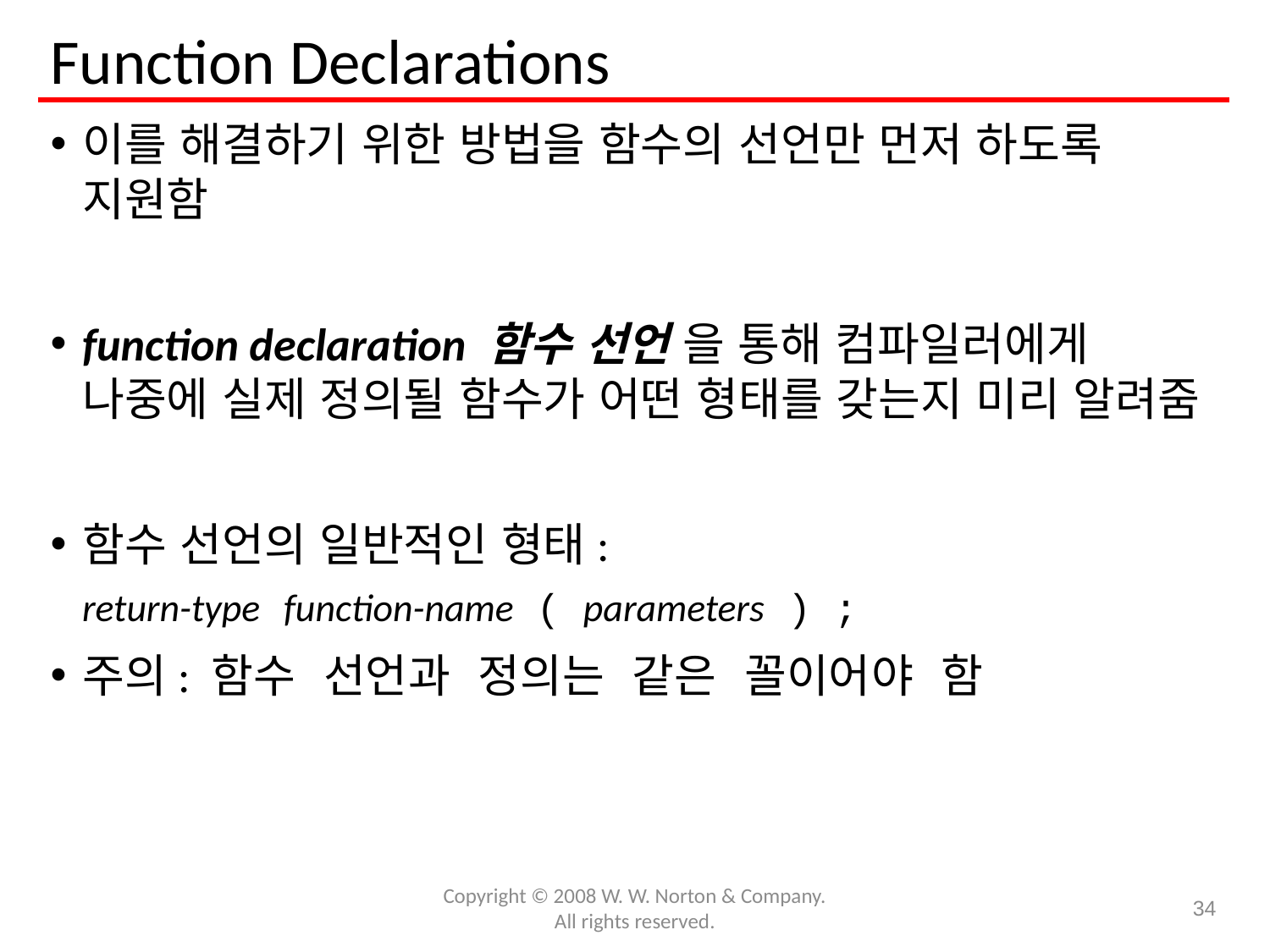

# Function Declarations
이를 해결하기 위한 방법을 함수의 선언만 먼저 하도록 지원함

function declaration 함수 선언 을 통해 컴파일러에게 나중에 실제 정의될 함수가 어떤 형태를 갖는지 미리 알려줌

함수 선언의 일반적인 형태:
	return-type function-name ( parameters ) ;
주의: 함수 선언과 정의는 같은 꼴이어야 함

Copyright © 2008 W. W. Norton & Company.
All rights reserved.
34